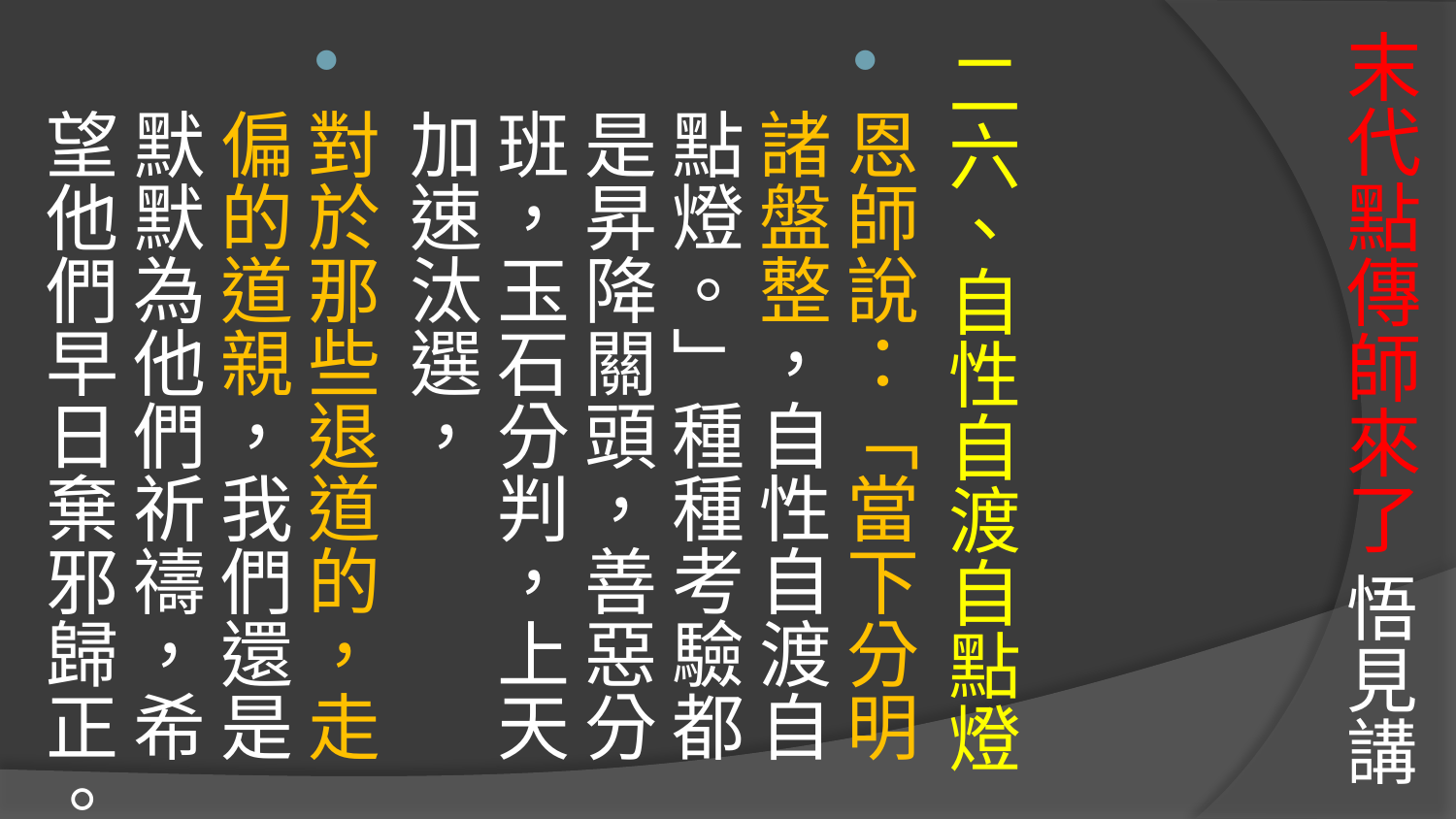

# 末代點傳師來了 悟見講
二六、自性自渡自點燈
恩師說：「當下分明諸盤整，自性自渡自點燈。」種種考驗都是昇降關頭，善惡分班，玉石分判，上天加速汰選，
對於那些退道的，走偏的道親，我們還是默默為他們祈禱，希望他們早日棄邪歸正。